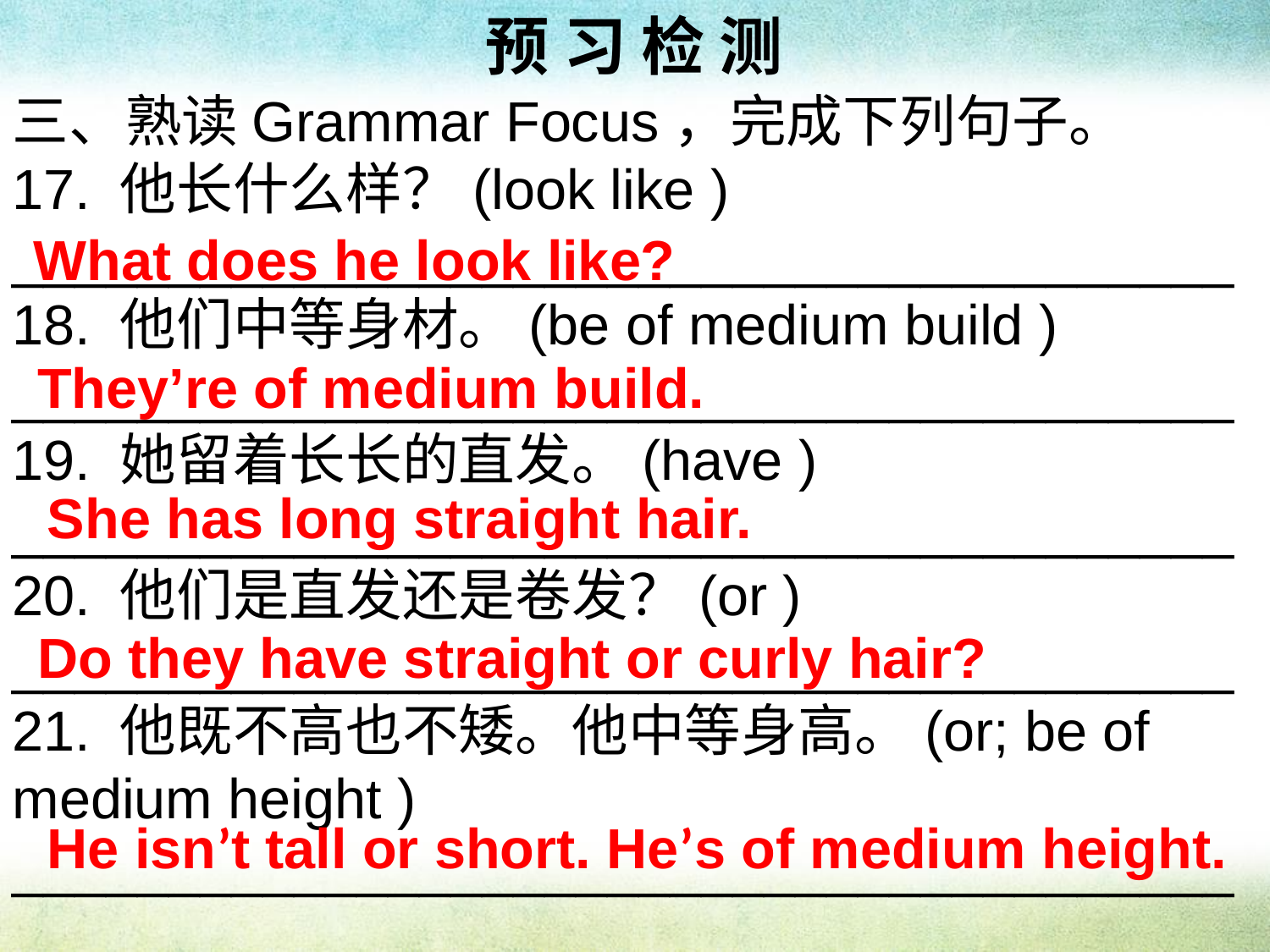

预 习 检 测
三、熟读Grammar Focus，完成下列句子。
17. 他长什么样？(look like ) _______________________________________
18. 他们中等身材。(be of medium build ) _______________________________________
19. 她留着长长的直发。(have )
_______________________________________
20. 他们是直发还是卷发？(or )
_______________________________________21. 他既不高也不矮。他中等身高。(or; be of medium height )
_______________________________________
What does he look like?
They’re of medium build.
She has long straight hair.
Do they have straight or curly hair?
He isn’t tall or short. He’s of medium height.